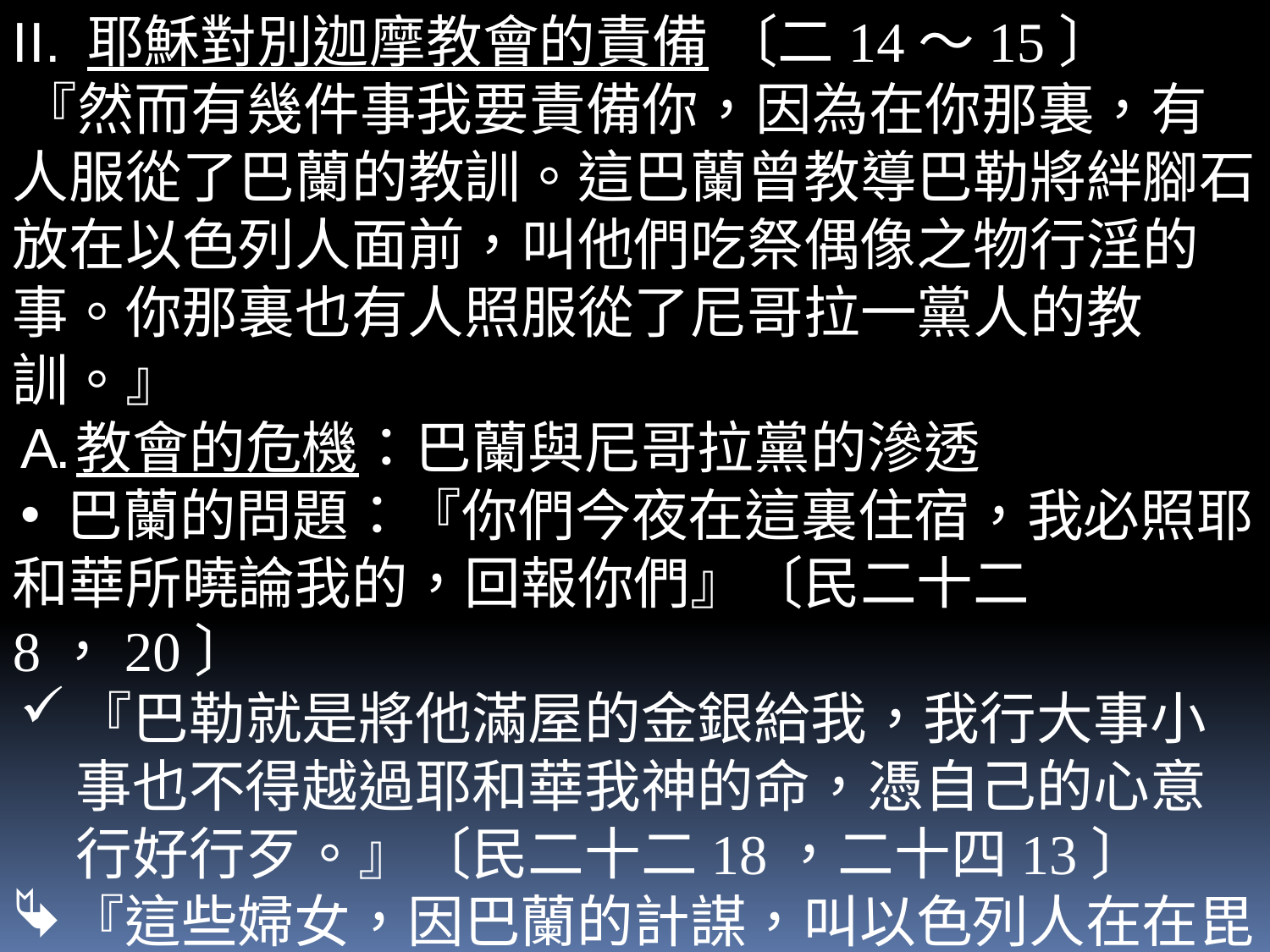

耶穌對別迦摩教會的責備 〔二14～15〕
『然而有幾件事我要責備你，因為在你那裏，有人服從了巴蘭的教訓。這巴蘭曾教導巴勒將絆腳石放在以色列人面前，叫他們吃祭偶像之物行淫的事。你那裏也有人照服從了尼哥拉一黨人的教訓。』
教會的危機：巴蘭與尼哥拉黨的滲透
 巴蘭的問題：『你們今夜在這裏住宿，我必照耶和華所曉論我的，回報你們』〔民二十二8，20〕
『巴勒就是將他滿屋的金銀給我，我行大事小事也不得越過耶和華我神的命，憑自己的心意行好行歹。』〔民二十二18，二十四13〕
『這些婦女，因巴蘭的計謀，叫以色列人在在毘珥的事上得罪耶和華，以致耶和華的會眾遭遇瘟疫。』〔民三十一16〕